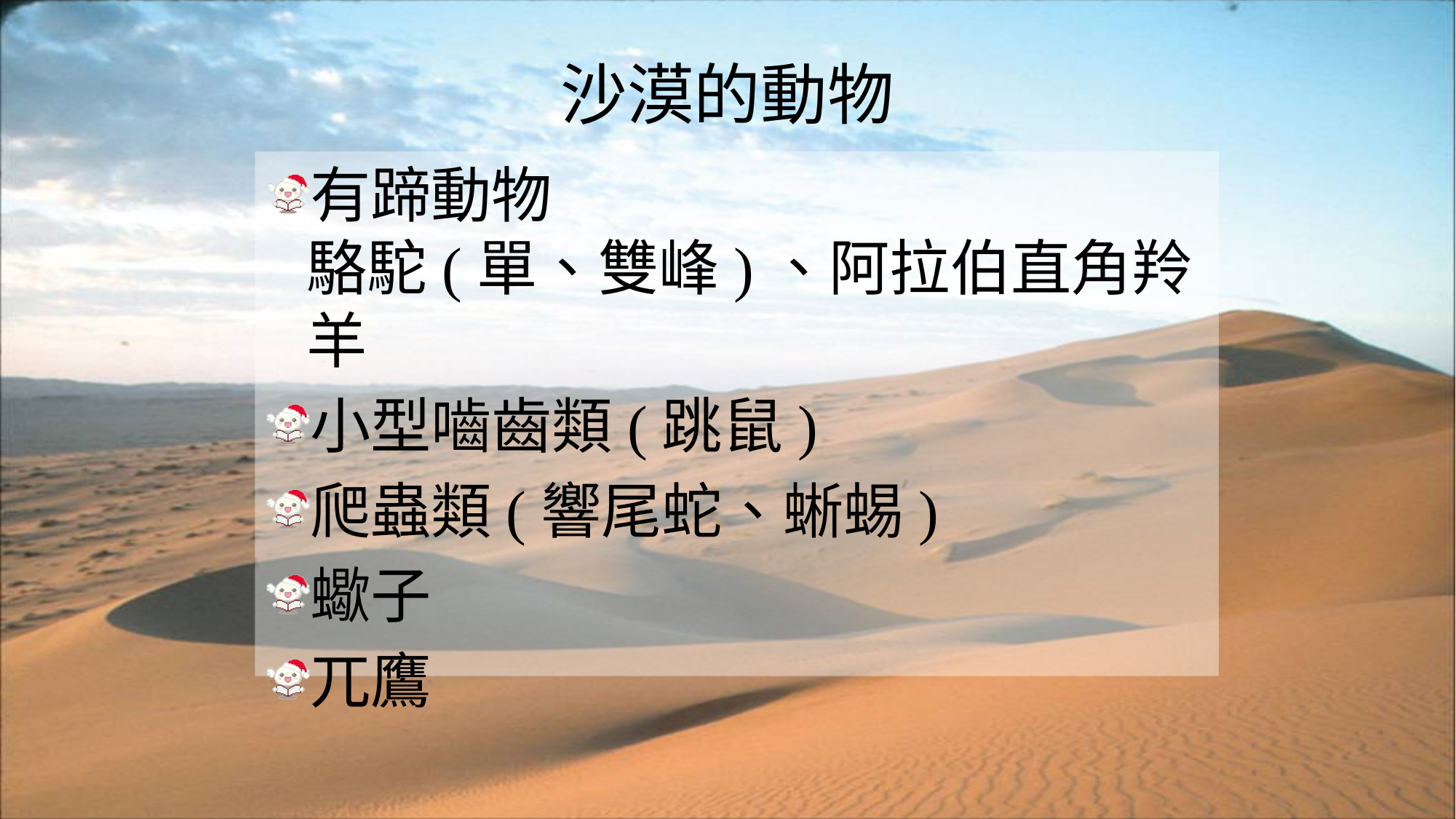

# 沙漠的動物
有蹄動物
駱駝(單、雙峰)、阿拉伯直角羚羊
小型嚙齒類(跳鼠)
爬蟲類(響尾蛇、蜥蜴)
蠍子
兀鷹